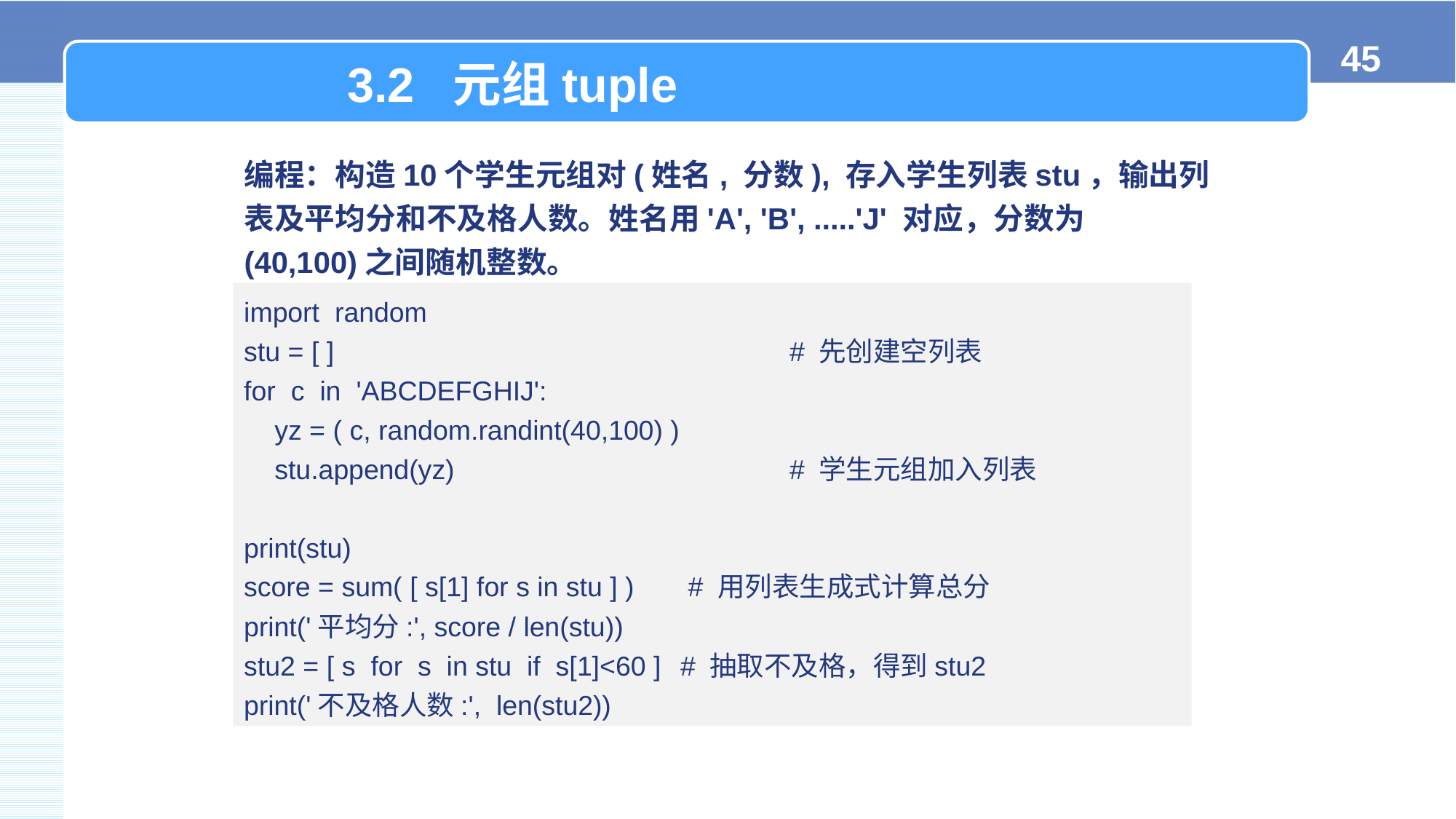

3.2  元组tuple
编程：构造10个学生元组对(姓名, 分数), 存入学生列表stu，输出列表及平均分和不及格人数。姓名用'A', 'B', .....'J' 对应，分数为 (40,100)之间随机整数。

import  random
stu = [ ]					# 先创建空列表
for  c  in  'ABCDEFGHIJ':
    yz = ( c, random.randint(40,100) )
    stu.append(yz)  			# 学生元组加入列表

print(stu)
score = sum( [ s[1] for s in stu ] )  	 # 用列表生成式计算总分
print('平均分:', score / len(stu))
stu2 = [ s  for  s  in stu  if  s[1]<60 ]	# 抽取不及格，得到stu2
print('不及格人数:',  len(stu2))